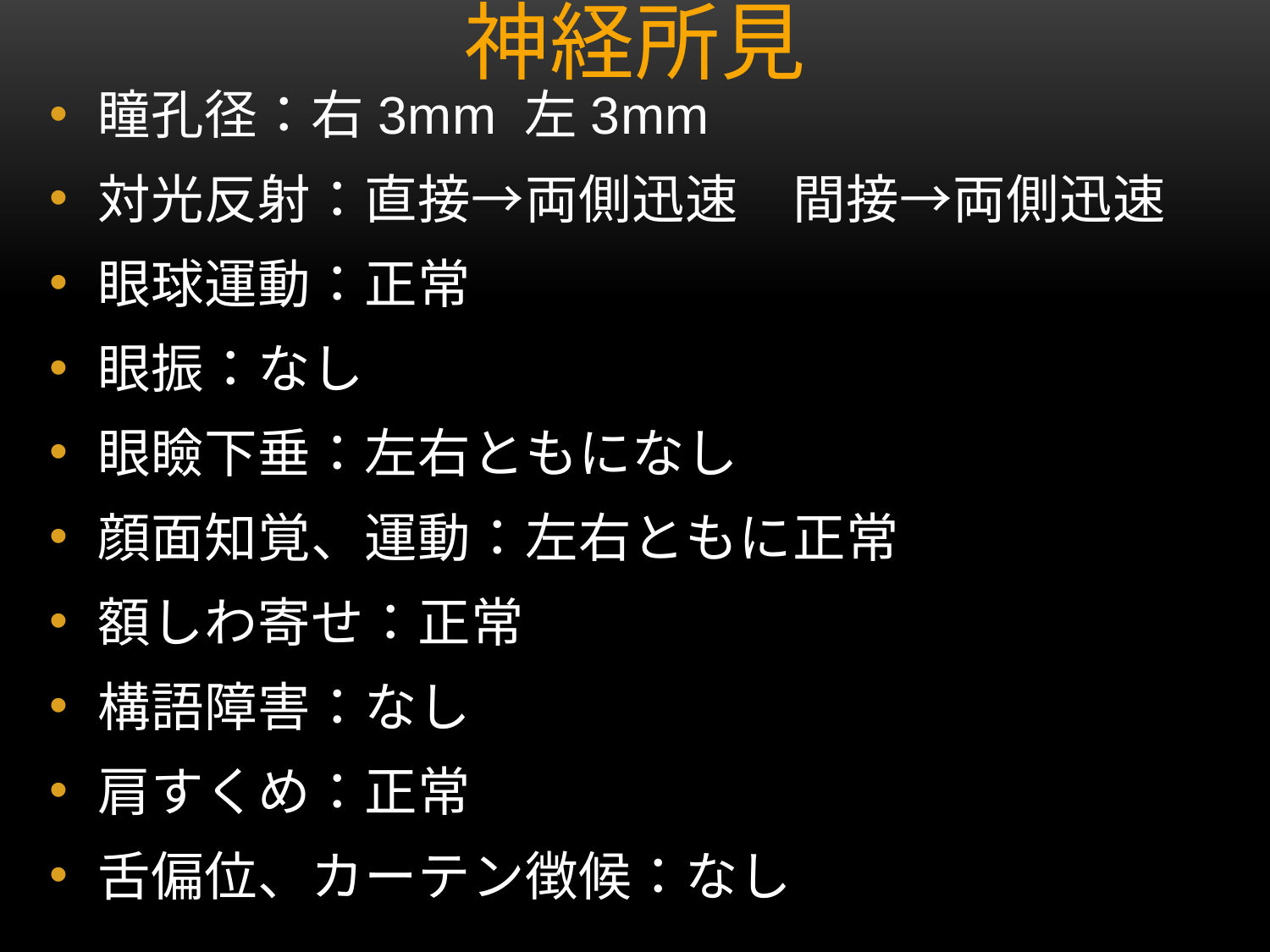

# 神経所見
瞳孔径：右3mm 左3mm
対光反射：直接→両側迅速　間接→両側迅速
眼球運動：正常
眼振：なし
眼瞼下垂：左右ともになし
顔面知覚、運動：左右ともに正常
額しわ寄せ：正常
構語障害：なし
肩すくめ：正常
舌偏位、カーテン徴候：なし